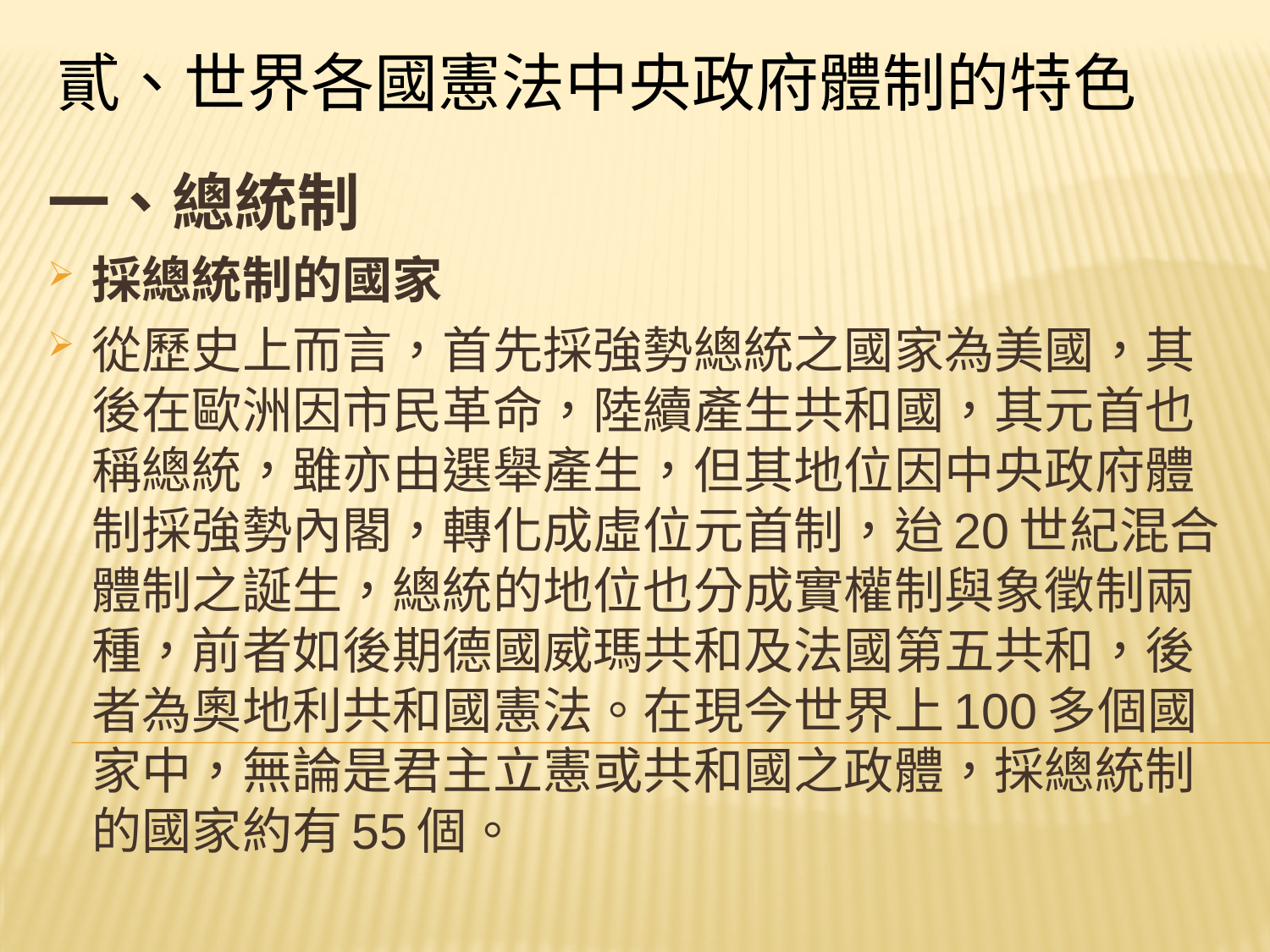

# 貳、世界各國憲法中央政府體制的特色
一、總統制
採總統制的國家
從歷史上而言，首先採強勢總統之國家為美國，其後在歐洲因市民革命，陸續產生共和國，其元首也稱總統，雖亦由選舉產生，但其地位因中央政府體制採強勢內閣，轉化成虛位元首制，迨20世紀混合體制之誕生，總統的地位也分成實權制與象徵制兩種，前者如後期德國威瑪共和及法國第五共和，後者為奧地利共和國憲法。在現今世界上100多個國家中，無論是君主立憲或共和國之政體，採總統制的國家約有55個。